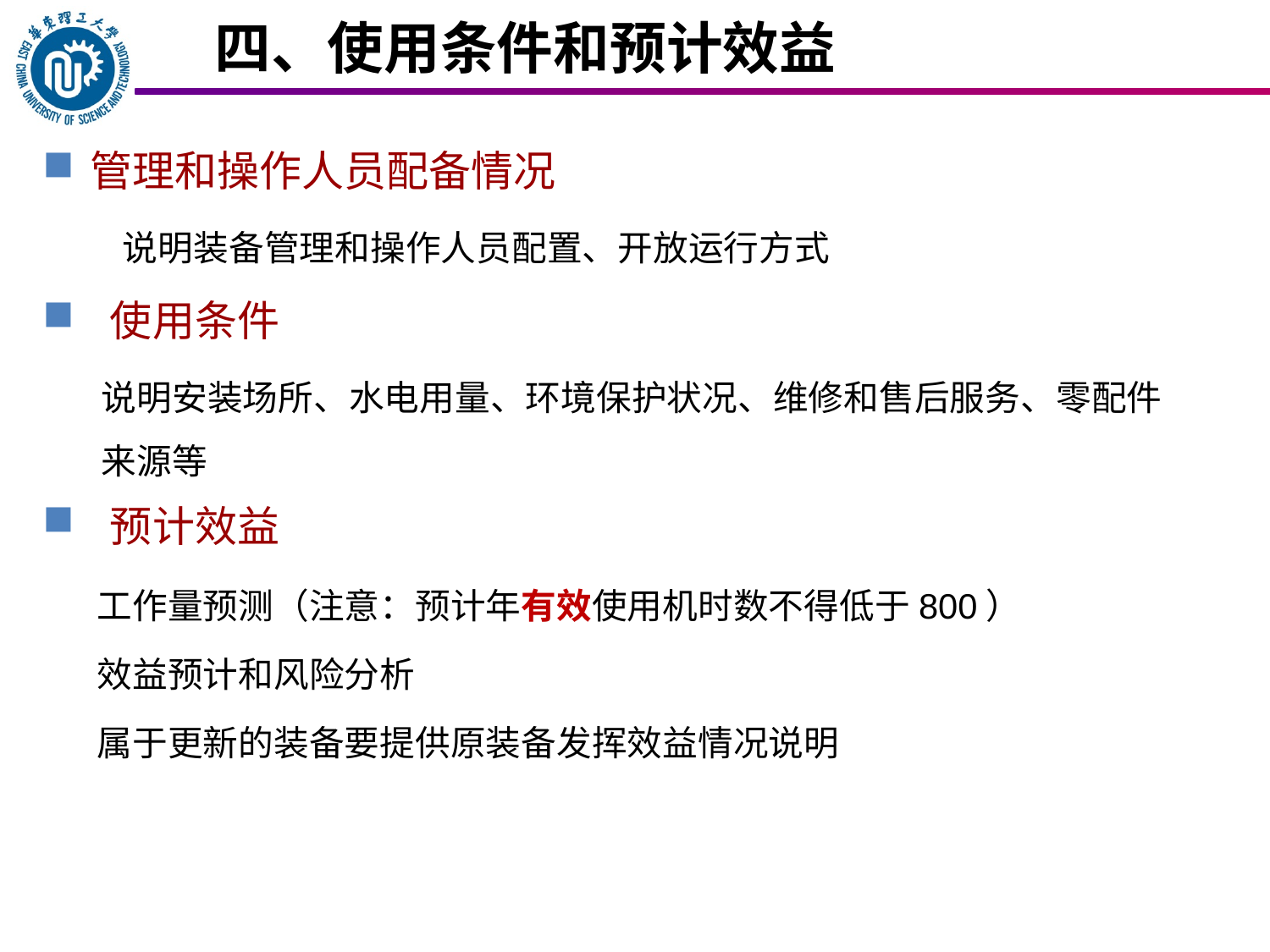

# 四、使用条件和预计效益
管理和操作人员配备情况
说明装备管理和操作人员配置、开放运行方式
 使用条件
说明安装场所、水电用量、环境保护状况、维修和售后服务、零配件来源等
 预计效益
工作量预测（注意：预计年有效使用机时数不得低于800）
效益预计和风险分析
属于更新的装备要提供原装备发挥效益情况说明